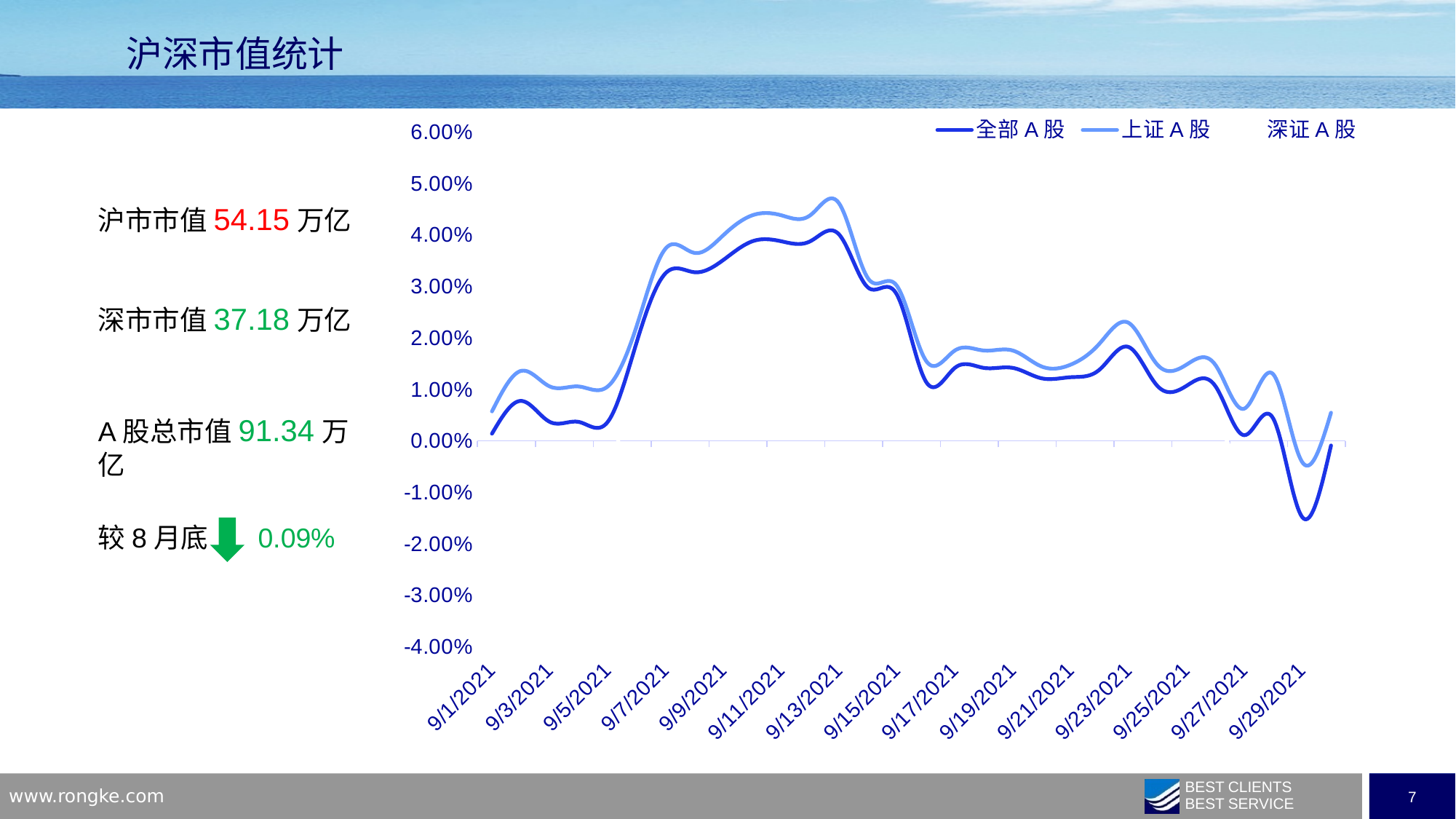

沪深市值统计

### Chart

| Category | 全部A股 | 上证A股 | 深证A股 |
|---|---|---|---|
| 44440 | 0.001408875486781369 | 0.0057364051272632555 | -0.004796682192567792 |
| 44441 | 0.007773460047463265 | 0.013597618434423753 | -0.0005782218141371365 |
| 44442 | 0.003690057583737971 | 0.0105720745200919 | -0.006178564146613885 |
| 44443 | 0.003690057583737971 | 0.0105720745200919 | -0.006178564146613885 |
| 44444 | 0.003690057583737971 | 0.0105720745200919 | -0.006178564146613885 |
| 44445 | 0.019152160523393746 | 0.022303635272066247 | 0.014633032995078787 |
| 44446 | 0.03258085887335915 | 0.037373843699325615 | 0.02570785134602782 |
| 44447 | 0.032769659626425085 | 0.036524748974994026 | 0.027384965475361955 |
| 44448 | 0.035168342741272784 | 0.039979592312694434 | 0.028269144074691832 |
| 44449 | 0.03878038865675393 | 0.043832530265675684 | 0.031535757478465154 |
| 44450 | 0.03878038865675393 | 0.043832530265675684 | 0.031535757478465154 |
| 44451 | 0.03878038865675393 | 0.043832530265675684 | 0.031535757478465154 |
| 44452 | 0.04008287842947533 | 0.04611453449765812 | 0.031433650638412525 |
| 44453 | 0.029785810599183504 | 0.031563143137556926 | 0.02723716495177153 |
| 44454 | 0.02838870964233653 | 0.03009802077423407 | 0.025937604808363712 |
| 44455 | 0.011517463132938888 | 0.015592163205578213 | 0.005674456053270438 |
| 44456 | 0.014185996722282823 | 0.017561979969848762 | 0.009344930222977776 |
| 44457 | 0.014185996722282823 | 0.017561979969848762 | 0.009344930222977776 |
| 44458 | 0.014185996722282823 | 0.017561979969848762 | 0.009344930222977776 |
| 44459 | 0.01215974482943305 | 0.014452428372807358 | 0.008872100110419945 |
| 44460 | 0.012377343698693588 | 0.01481249770498172 | 0.008885400280731037 |
| 44461 | 0.01384582102383547 | 0.018907798029307754 | 0.0065870861592260965 |
| 44462 | 0.01825424875586501 | 0.022953477458548477 | 0.011515684913306012 |
| 44463 | 0.010680751688082912 | 0.014797705258607907 | 0.004777154262404659 |
| 44464 | 0.010680751688082912 | 0.014797705258607907 | 0.004777154262404659 |
| 44465 | 0.010680751688082912 | 0.014797705258607907 | 0.004777154262404659 |
| 44466 | 0.0011078937956419121 | 0.0062648741448689815 | -0.00628707323336164 |
| 44467 | 0.004385572463255993 | 0.012967589541137636 | -0.00792080239869053 |
| 44468 | -0.01476989173317389 | -0.004084603134251297 | -0.03009229971874272 |
| 44469 | -0.0008961930757442893 | 0.005474952344344475 | -0.010032239197309556 |
沪市市值54.15万亿
深市市值37.18万亿
A股总市值91.34万亿
较8月底       0.09%